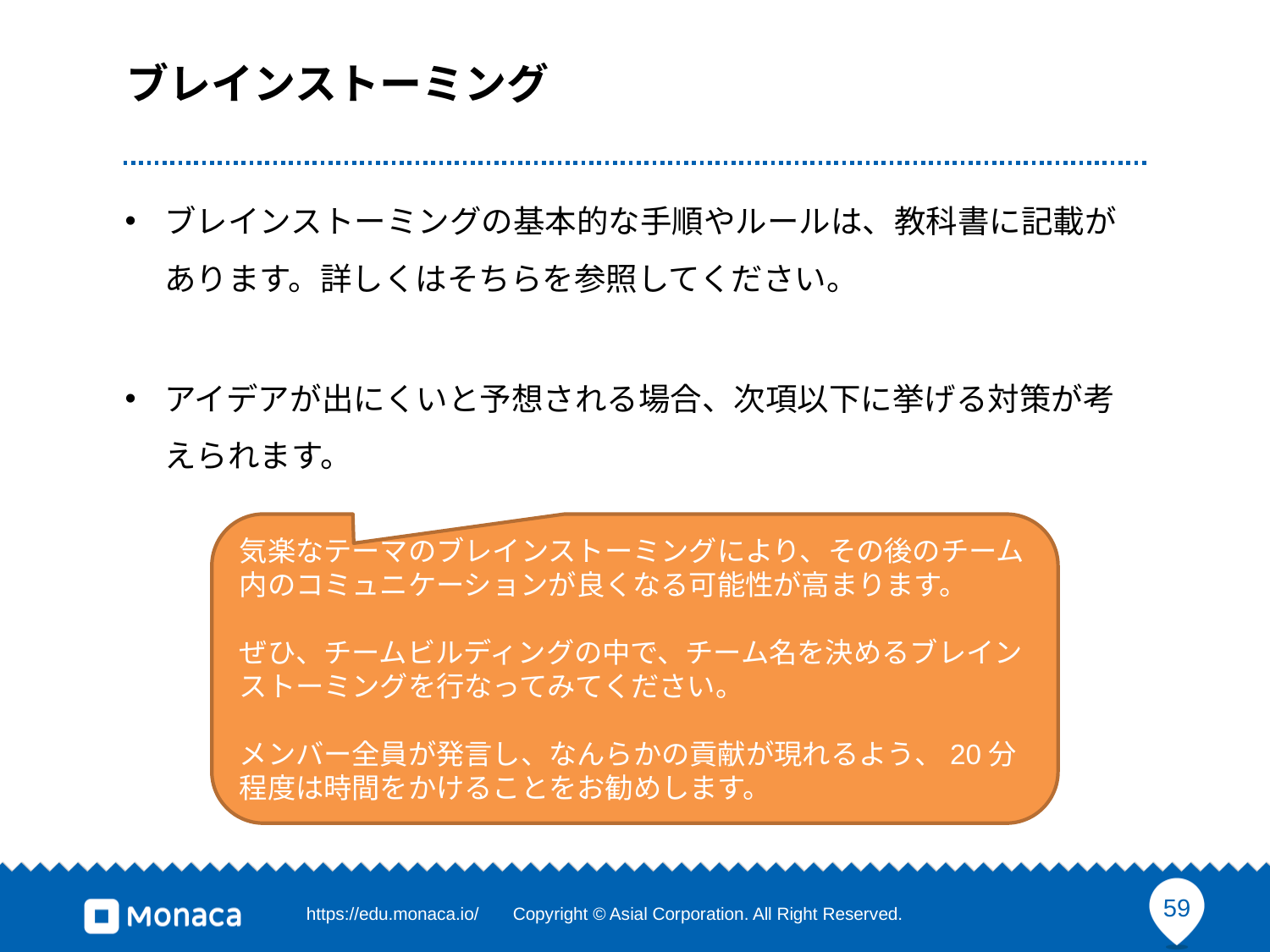

# ブレインストーミング
ブレインストーミングの基本的な手順やルールは、教科書に記載があります。詳しくはそちらを参照してください。

アイデアが出にくいと予想される場合、次項以下に挙げる対策が考えられます。

気楽なテーマのブレインストーミングにより、その後のチーム内のコミュニケーションが良くなる可能性が高まります。

ぜひ、チームビルディングの中で、チーム名を決めるブレインストーミングを行なってみてください。

メンバー全員が発言し、なんらかの貢献が現れるよう、20分程度は時間をかけることをお勧めします。